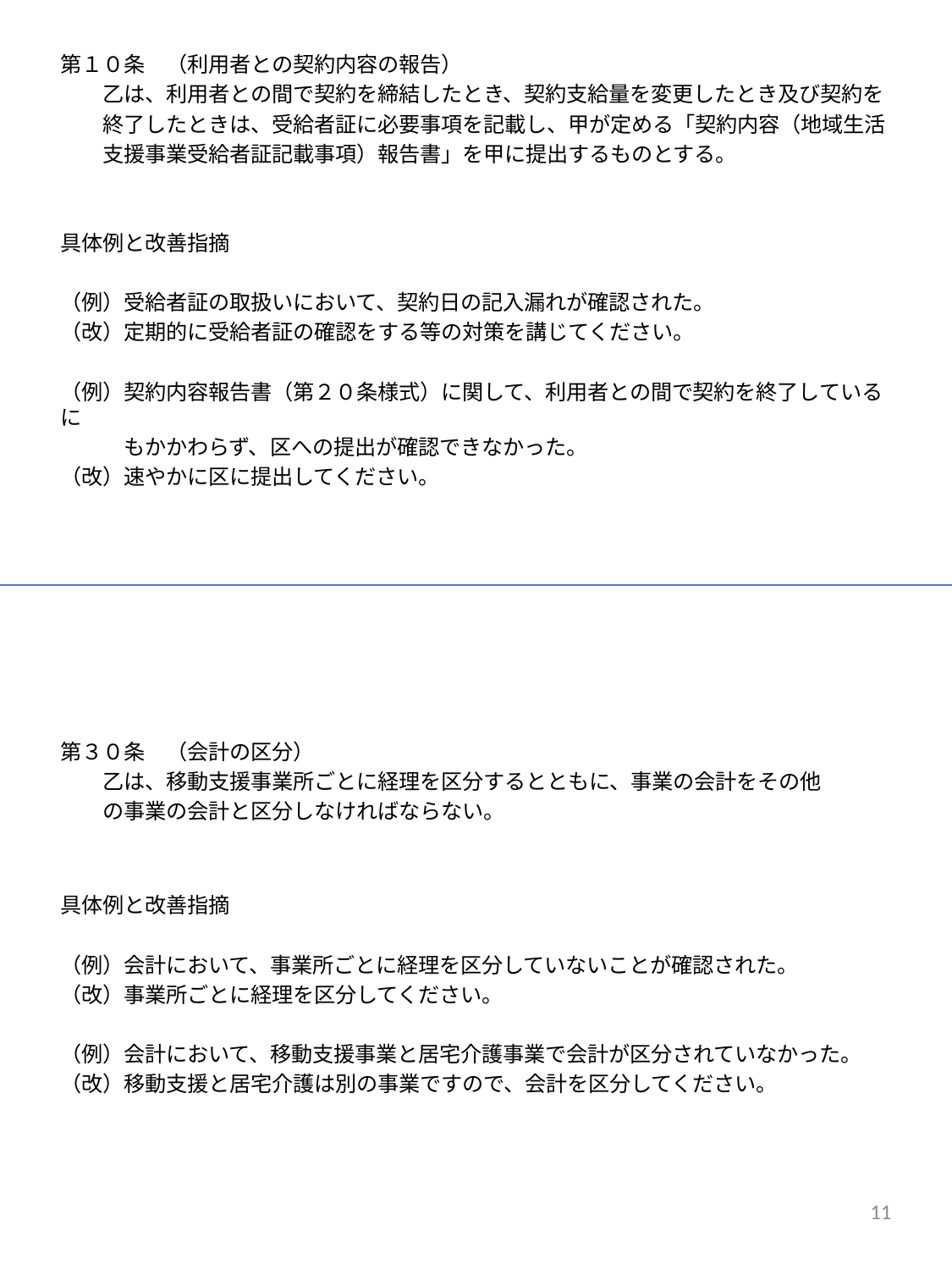

第１０条　（利用者との契約内容の報告）
　　乙は、利用者との間で契約を締結したとき、契約支給量を変更したとき及び契約を
　　終了したときは、受給者証に必要事項を記載し、甲が定める「契約内容（地域生活
　　支援事業受給者証記載事項）報告書」を甲に提出するものとする。

具体例と改善指摘

（例）受給者証の取扱いにおいて、契約日の記入漏れが確認された。
（改）定期的に受給者証の確認をする等の対策を講じてください。

（例）契約内容報告書（第２０条様式）に関して、利用者との間で契約を終了しているに
　　　もかかわらず、区への提出が確認できなかった。
（改）速やかに区に提出してください。

第３０条　（会計の区分）
　　乙は、移動支援事業所ごとに経理を区分するとともに、事業の会計をその他
　　の事業の会計と区分しなければならない。

具体例と改善指摘

（例）会計において、事業所ごとに経理を区分していないことが確認された。
（改）事業所ごとに経理を区分してください。

（例）会計において、移動支援事業と居宅介護事業で会計が区分されていなかった。
（改）移動支援と居宅介護は別の事業ですので、会計を区分してください。

11